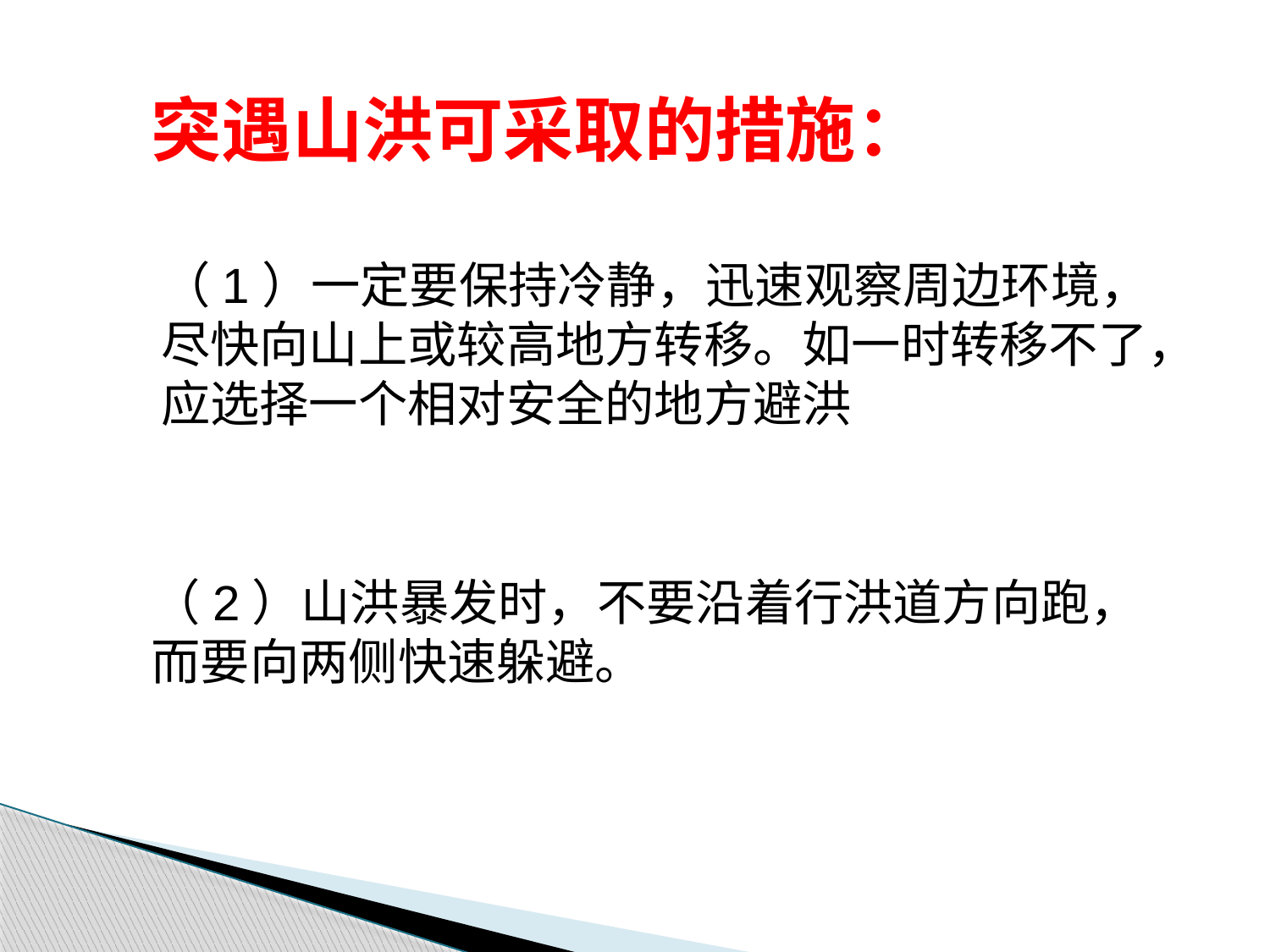

突遇山洪可采取的措施：
（1）一定要保持冷静，迅速观察周边环境，尽快向山上或较高地方转移。如一时转移不了，应选择一个相对安全的地方避洪
（2）山洪暴发时，不要沿着行洪道方向跑，而要向两侧快速躲避。